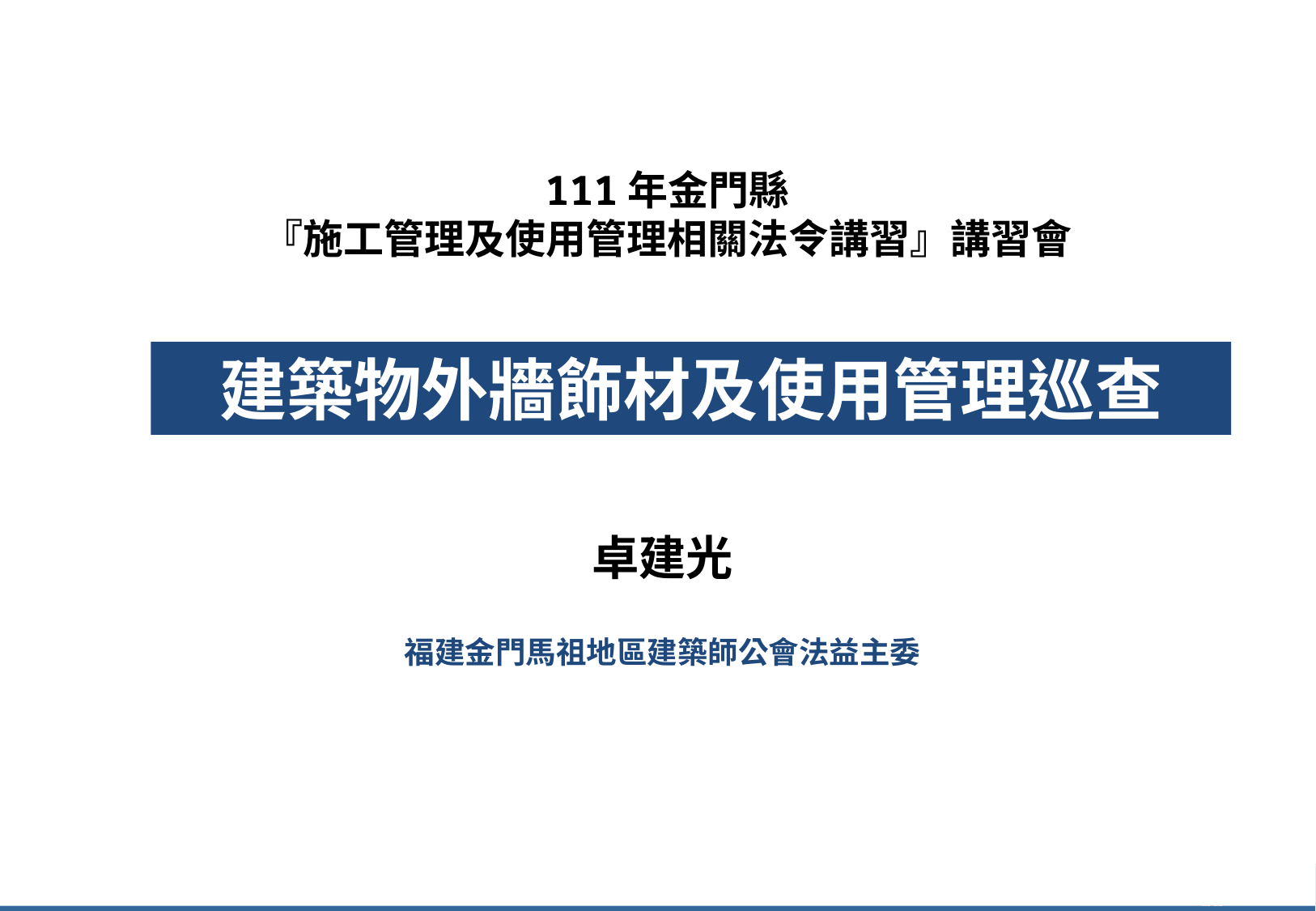

111年金門縣
『施工管理及使用管理相關法令講習』講習會
建築物外牆飾材及使用管理巡查
卓建光

福建金門馬祖地區建築師公會法益主委